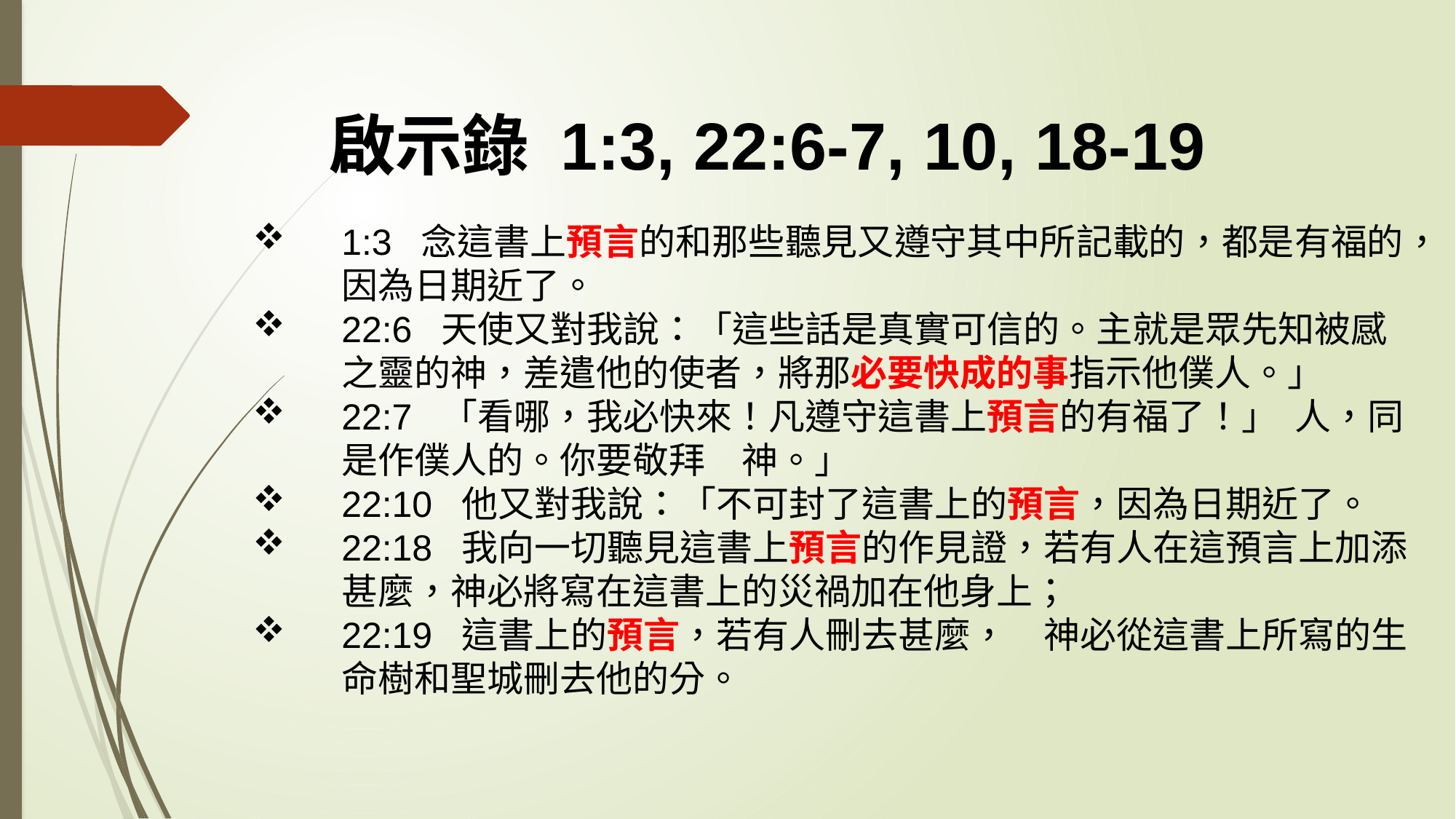

啟示錄 1:3, 22:6-7, 10, 18-19
1:3  念這書上預言的和那些聽見又遵守其中所記載的，都是有福的，因為日期近了。
22:6  天使又對我說：「這些話是真實可信的。主就是眾先知被感之靈的神，差遣他的使者，將那必要快成的事指示他僕人。」
22:7  「看哪，我必快來！凡遵守這書上預言的有福了！」  人，同是作僕人的。你要敬拜　神。」
22:10  他又對我說：「不可封了這書上的預言，因為日期近了。
22:18  我向一切聽見這書上預言的作見證，若有人在這預言上加添甚麼，神必將寫在這書上的災禍加在他身上；
22:19  這書上的預言，若有人刪去甚麼，　神必從這書上所寫的生命樹和聖城刪去他的分。